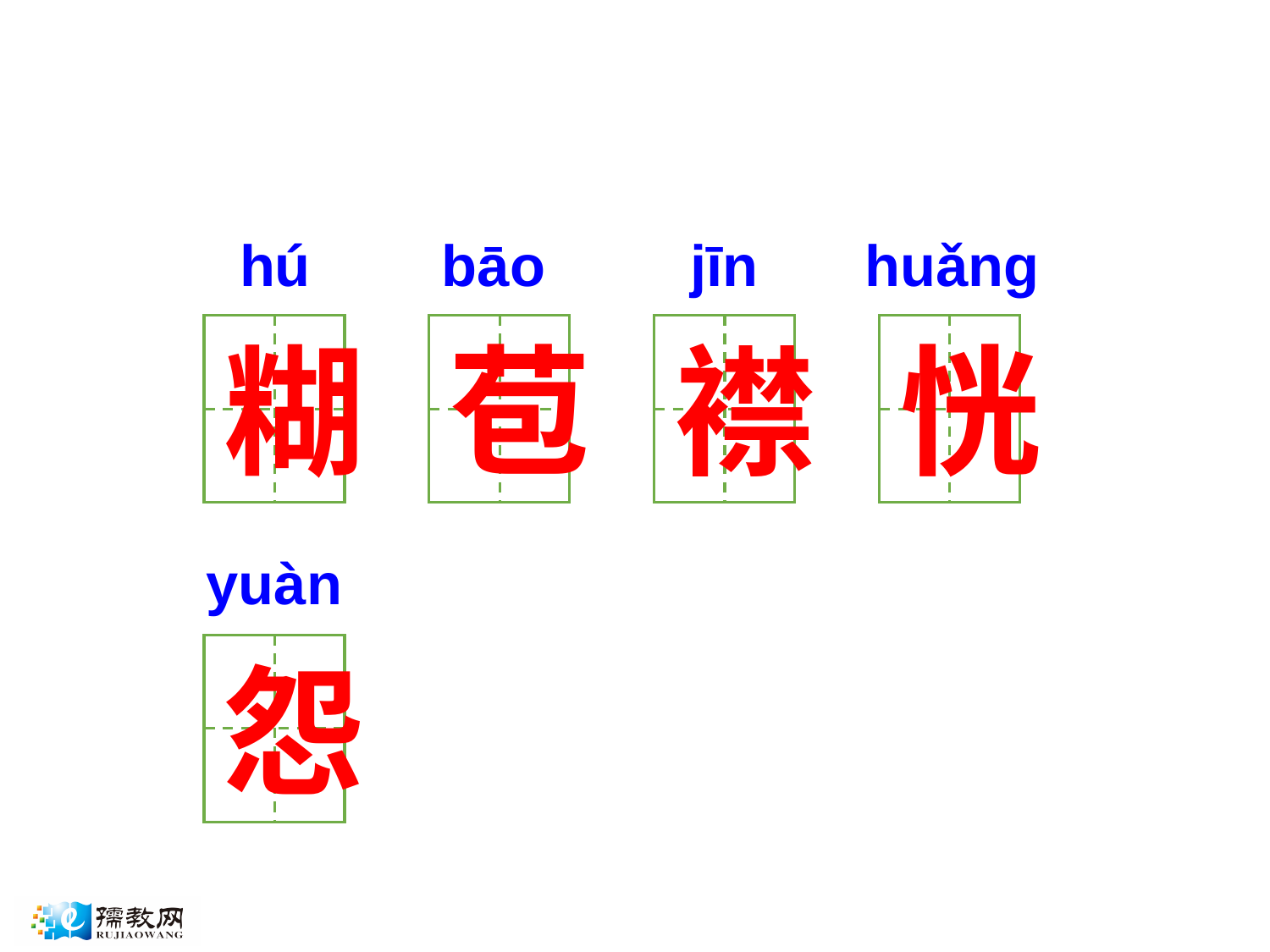

hú
bāo
jīn
huǎnɡ

糊

苞

襟

恍
yuàn

怨